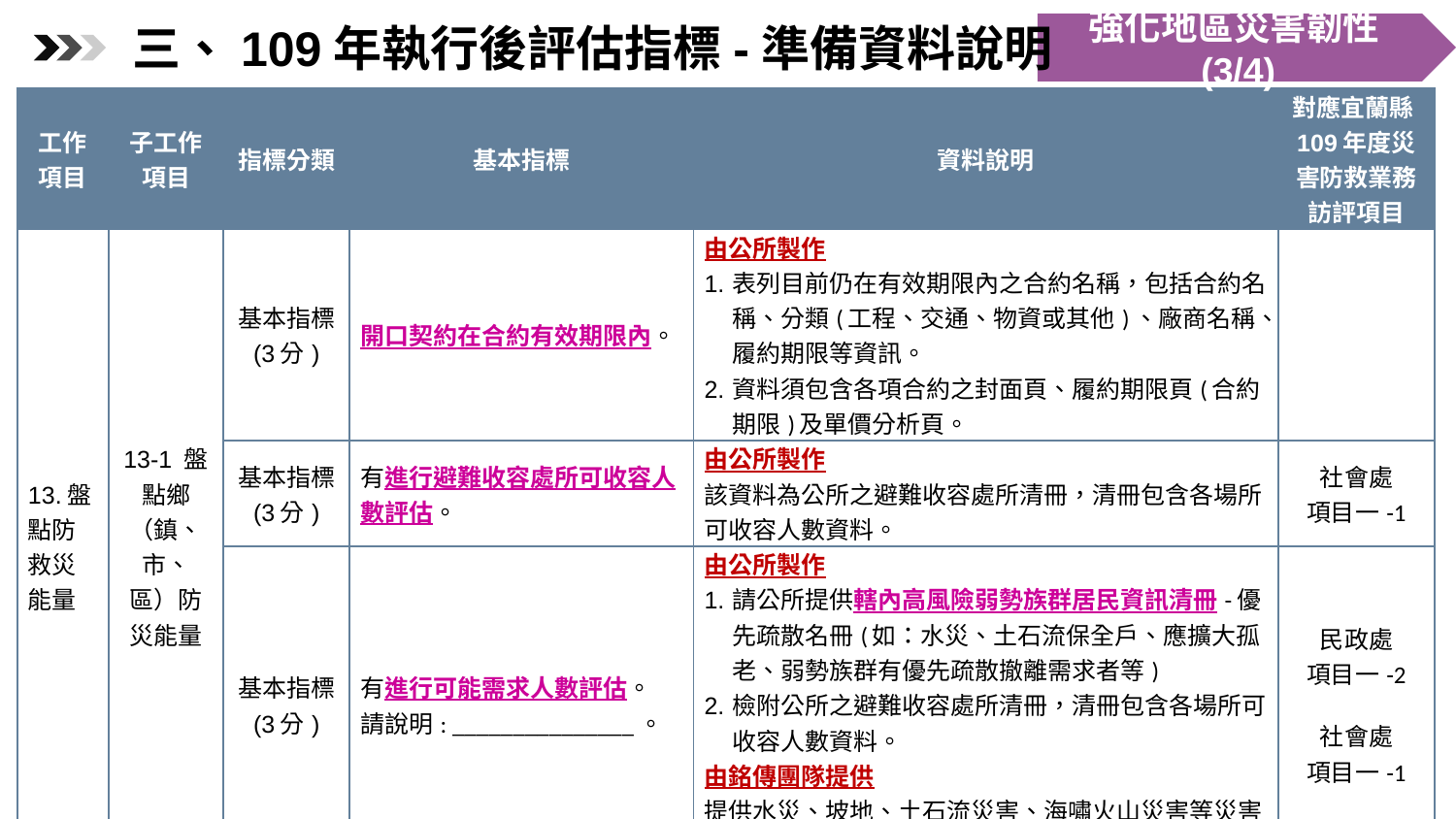

強化地區災害韌性(3/4)
三、109年執行後評估指標-準備資料說明

| 工作項目 | 子工作項目 | 指標分類 | 基本指標 | 資料說明 | 對應宜蘭縣109年度災害防救業務訪評項目 |
| --- | --- | --- | --- | --- | --- |
| 13.盤點防救災能量 | 13-1 盤點鄉（鎮、市、區）防災能量 | 基本指標 (3分) | 開口契約在合約有效期限內。 | 由公所製作 表列目前仍在有效期限內之合約名稱，包括合約名稱、分類(工程、交通、物資或其他)、廠商名稱、履約期限等資訊。 資料須包含各項合約之封面頁、履約期限頁(合約期限)及單價分析頁。 |  |
|  |  | 基本指標 (3分) | 有進行避難收容處所可收容人數評估。 | 由公所製作 該資料為公所之避難收容處所清冊，清冊包含各場所可收容人數資料。 | 社會處 項目一-1 |
|  |  | 基本指標 (3分) | 有進行可能需求人數評估。 請說明: \_\_\_\_\_\_\_\_\_\_\_\_\_\_\_。 | 由公所製作 請公所提供轄內高風險弱勢族群居民資訊清冊-優先疏散名冊(如：水災、土石流保全戶、應擴大孤老、弱勢族群有優先疏散撤離需求者等) 檢附公所之避難收容處所清冊，清冊包含各場所可收容人數資料。 由銘傳團隊提供 提供水災、坡地、土石流災害、海嘯火山災害等災害之須收容人數推估資料。 | 民政處 項目一-2   社會處 項目一-1 |
21